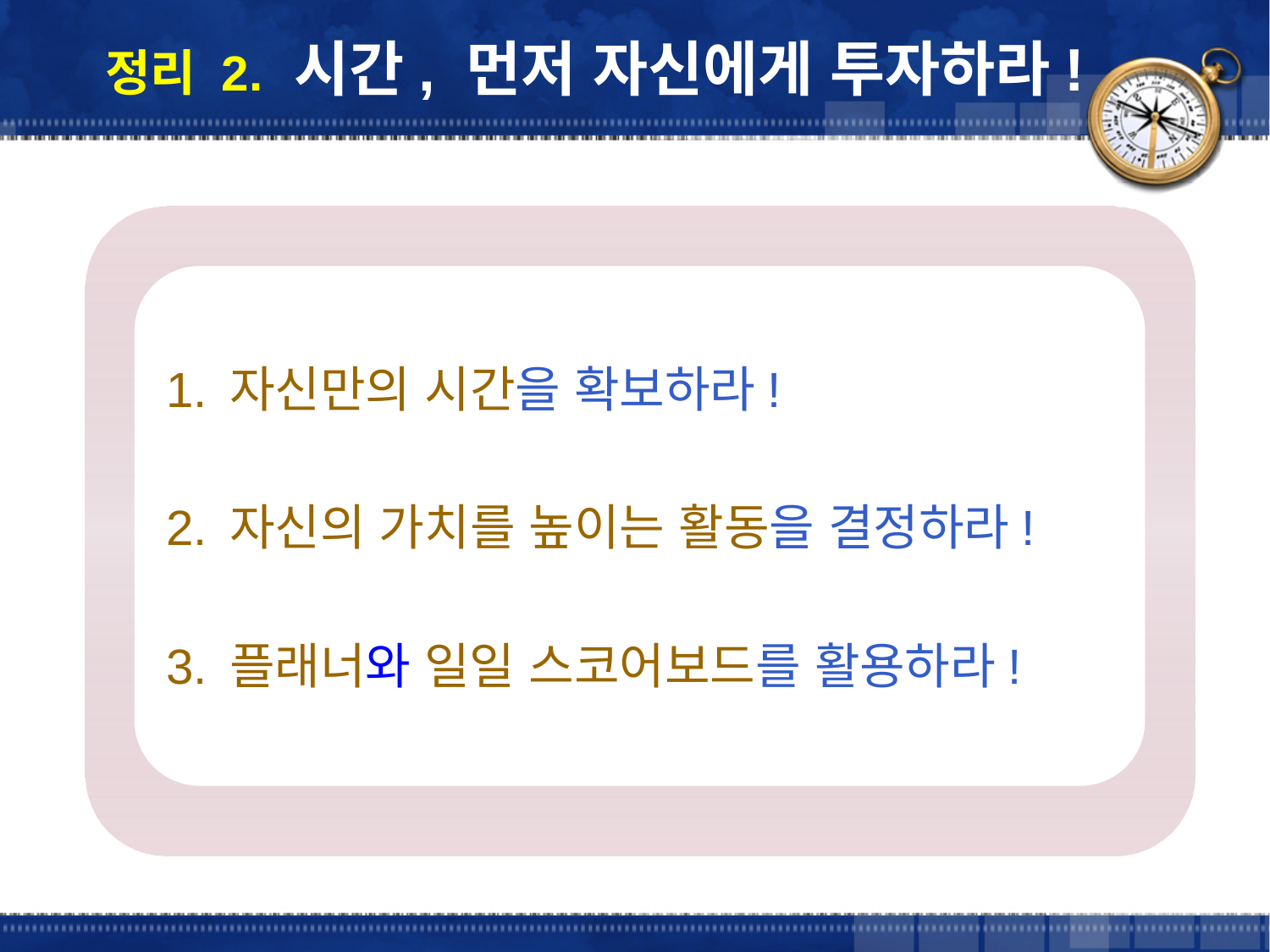

정리 2. 시간, 먼저 자신에게 투자하라!

자신만의 시간을 확보하라!

자신의 가치를 높이는 활동을 결정하라!

플래너와 일일 스코어보드를 활용하라!